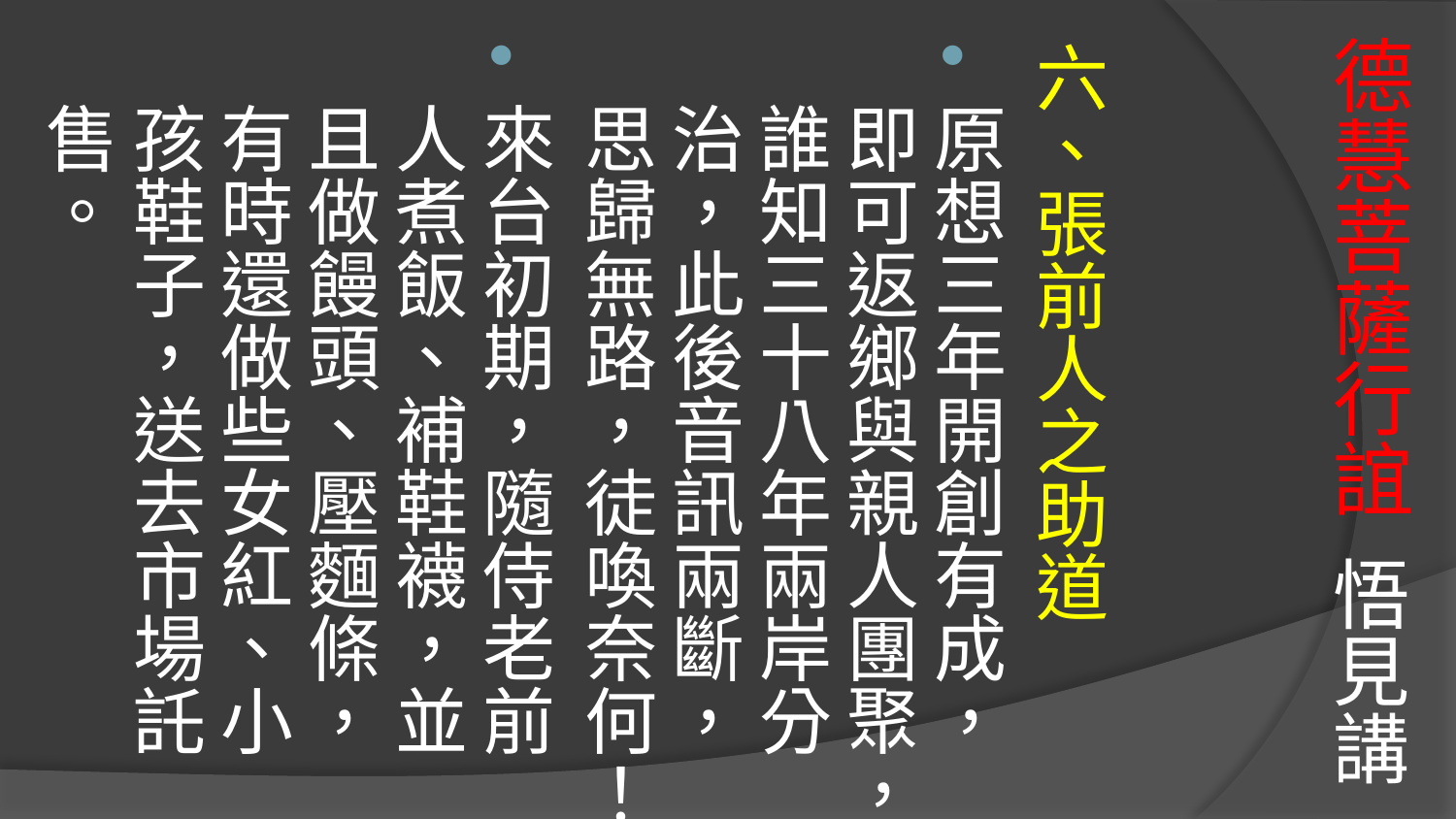

六、張前人之助道
原想三年開創有成，即可返鄉與親人團聚，誰知三十八年兩岸分治，此後音訊兩斷，思歸無路，徒喚奈何！
來台初期，隨侍老前人煮飯、補鞋襪，並且做饅頭、壓麵條，有時還做些女紅、小孩鞋子，送去市場託售。
# 德慧菩薩行誼  悟見講